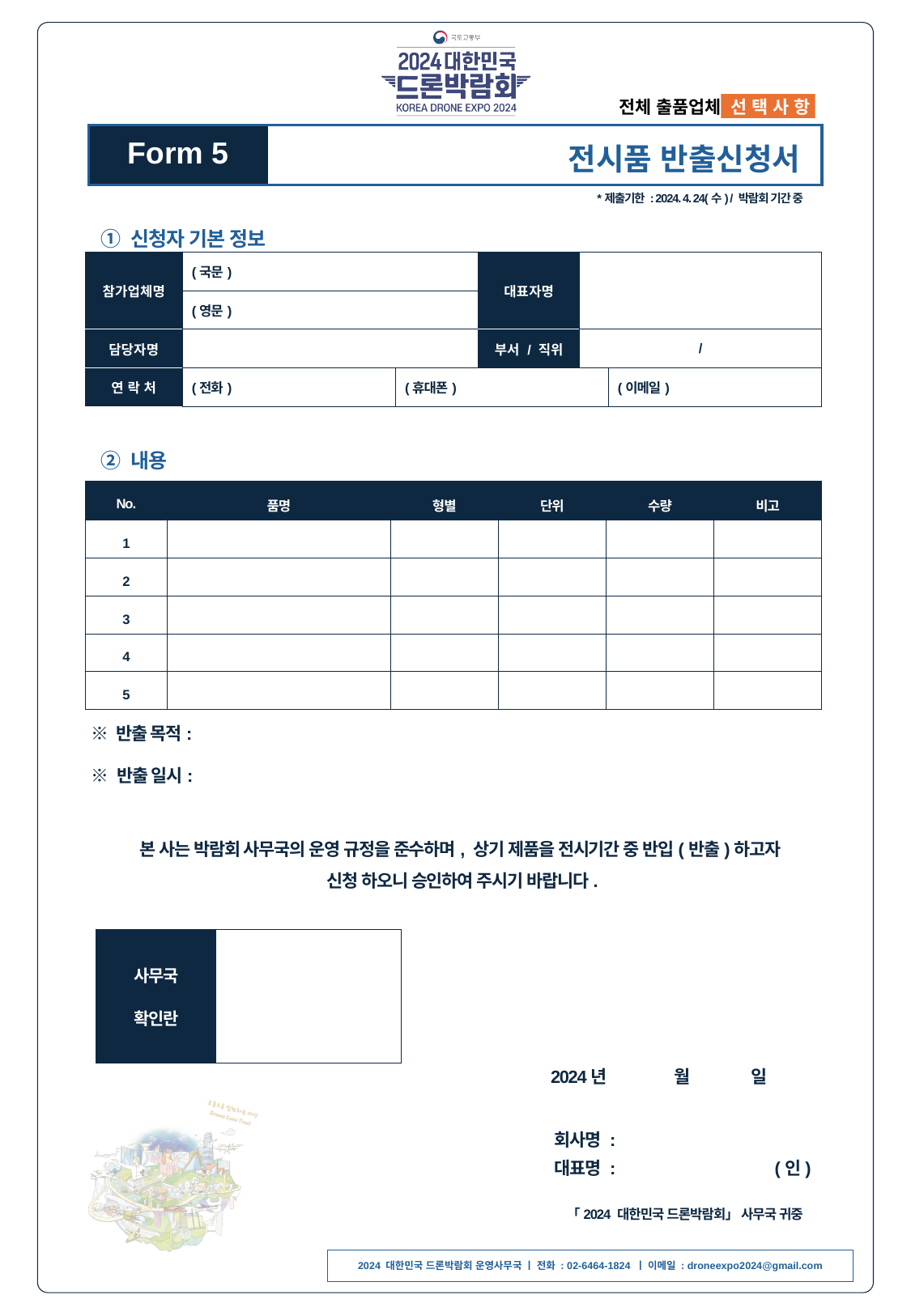

전체 출품업체  선 택 사 항

전시품 반출신청서
Form 5
*제출기한 : 2024. 4. 24(수) / 박람회 기간 중
① 신청자 기본 정보
| 참가업체명 | (국문) |  | 대표자명 |  |  |
| --- | --- | --- | --- | --- | --- |
|  | (영문) |  |  |  |  |
| 담당자명 |  |  | 부서 / 직위 | / |  |
| 연 락 처 | (전화) | (휴대폰) |  |  | (이메일) |
② 내용
| No. | 품명 | 형별 | 단위 | 수량 | 비고 |
| --- | --- | --- | --- | --- | --- |
| 1 |  |  |  |  |  |
| 2 |  |  |  |  |  |
| 3 |  |  |  |  |  |
| 4 |  |  |  |  |  |
| 5 |  |  |  |  |  |
※ 반출 목적:
※ 반출 일시:
본 사는 박람회 사무국의 운영 규정을 준수하며, 상기 제품을 전시기간 중 반입(반출)하고자
신청 하오니 승인하여 주시기 바랍니다.
| 사무국 확인란 |  |
| --- | --- |
2024년
월
일
회사명 :
대표명 :
(인)
「2024 대한민국 드론박람회」 사무국 귀중
2024 대한민국 드론박람회 운영사무국 ㅣ 전화 : 02-6464-1824 ㅣ 이메일 : droneexpo2024@gmail.com